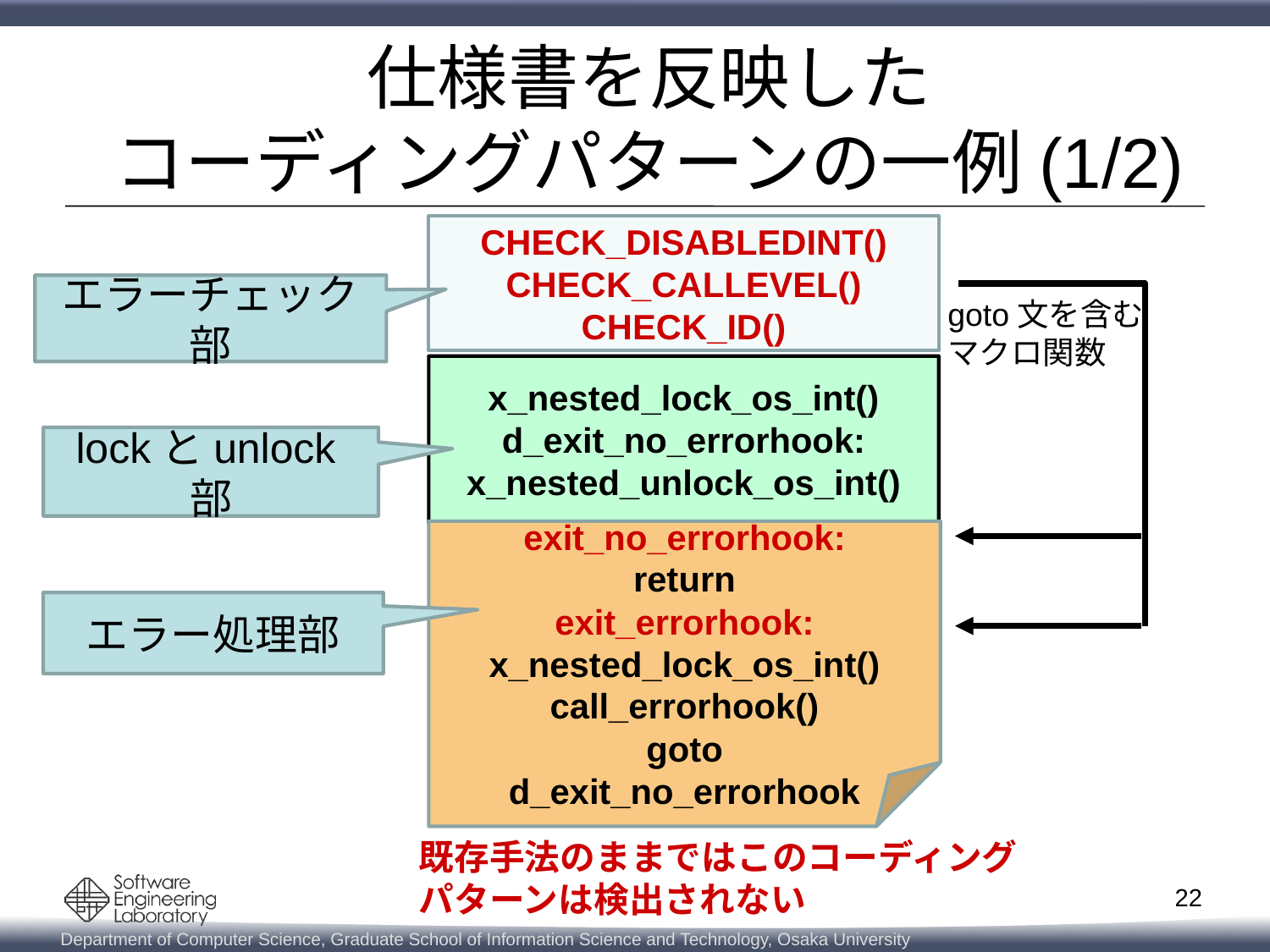

# 仕様書を反映した コーディングパターンの一例(1/2)
CHECK_DISABLEDINT()
CHECK_CALLEVEL()
CHECK_ID()
エラーチェック部
goto文を含む
マクロ関数

x_nested_lock_os_int()
d_exit_no_errorhook:
x_nested_unlock_os_int()
lockとunlock部

exit_no_errorhook:
return
exit_errorhook:
x_nested_lock_os_int()
call_errorhook()
goto
d_exit_no_errorhook
エラー処理部
既存手法のままではこのコーディング
パターンは検出されない
22